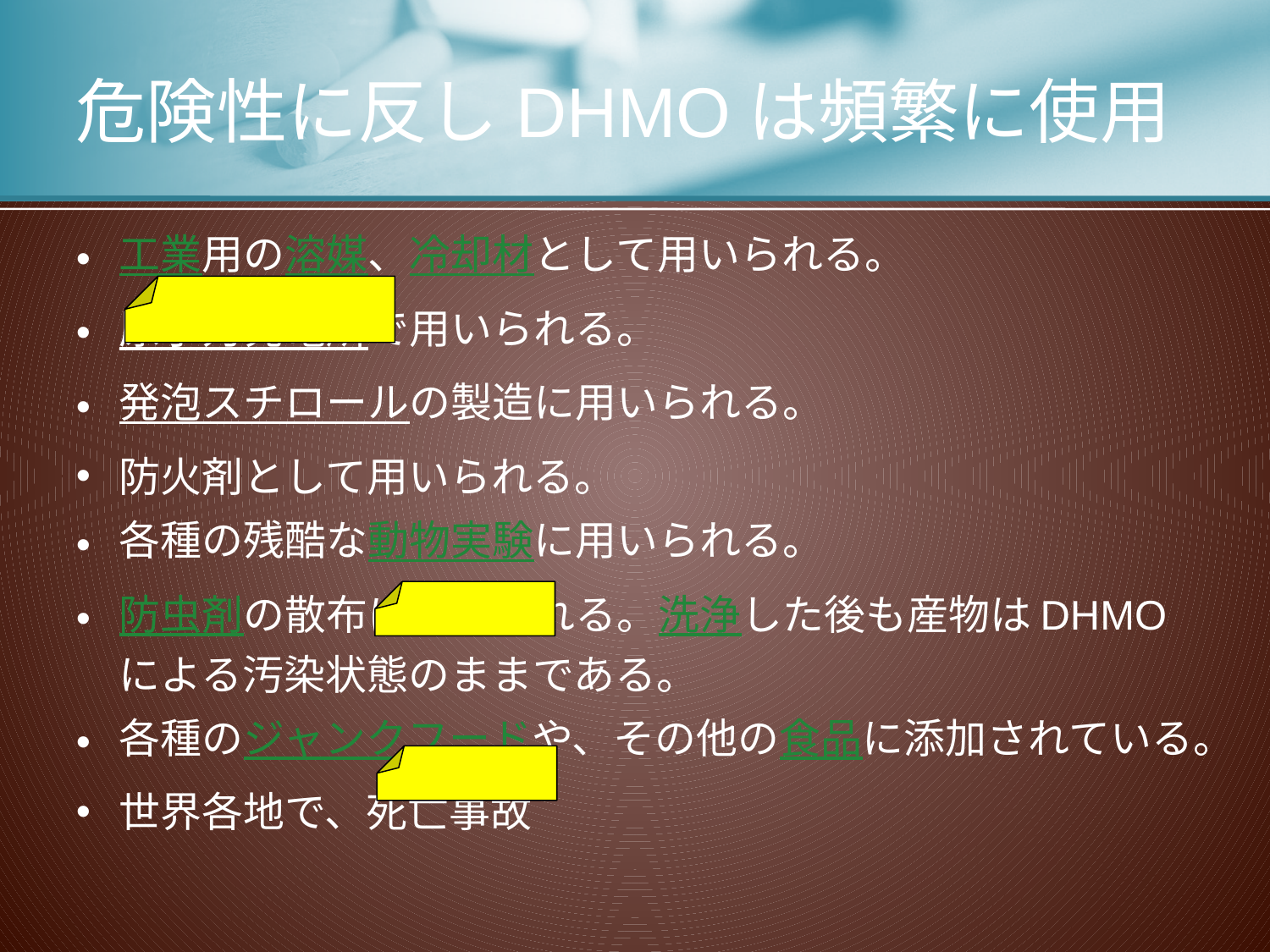

# 危険性に反しDHMOは頻繁に使用
工業用の溶媒、冷却材として用いられる。
原子力発電所で用いられる。
発泡スチロールの製造に用いられる。
防火剤として用いられる。
各種の残酷な動物実験に用いられる。
防虫剤の散布に用いられる。洗浄した後も産物はDHMOによる汚染状態のままである。
各種のジャンクフードや、その他の食品に添加されている。
世界各地で、死亡事故